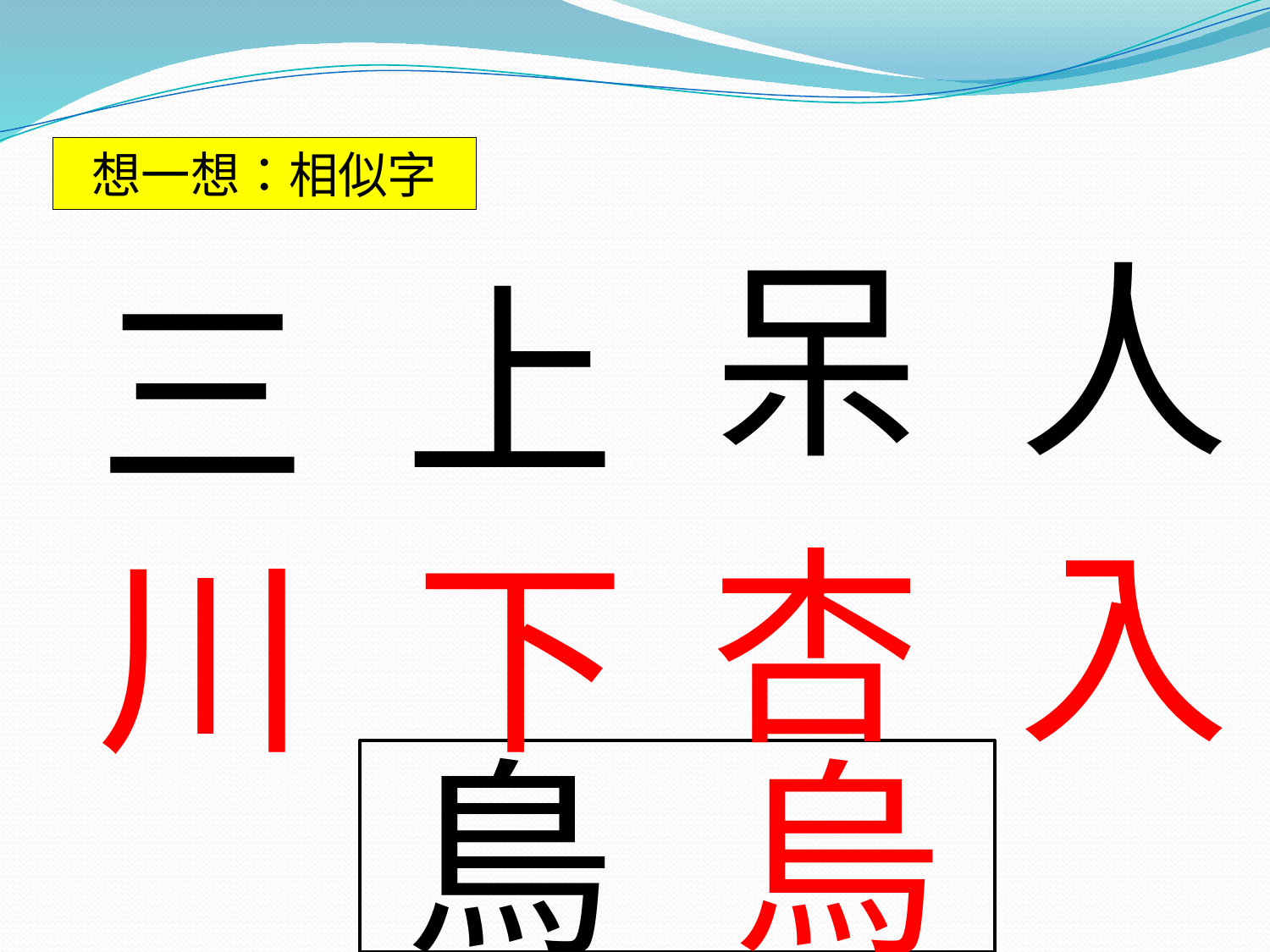

想一想：相似字
呆
人
上
三
杏
入
川
下
鳥
烏